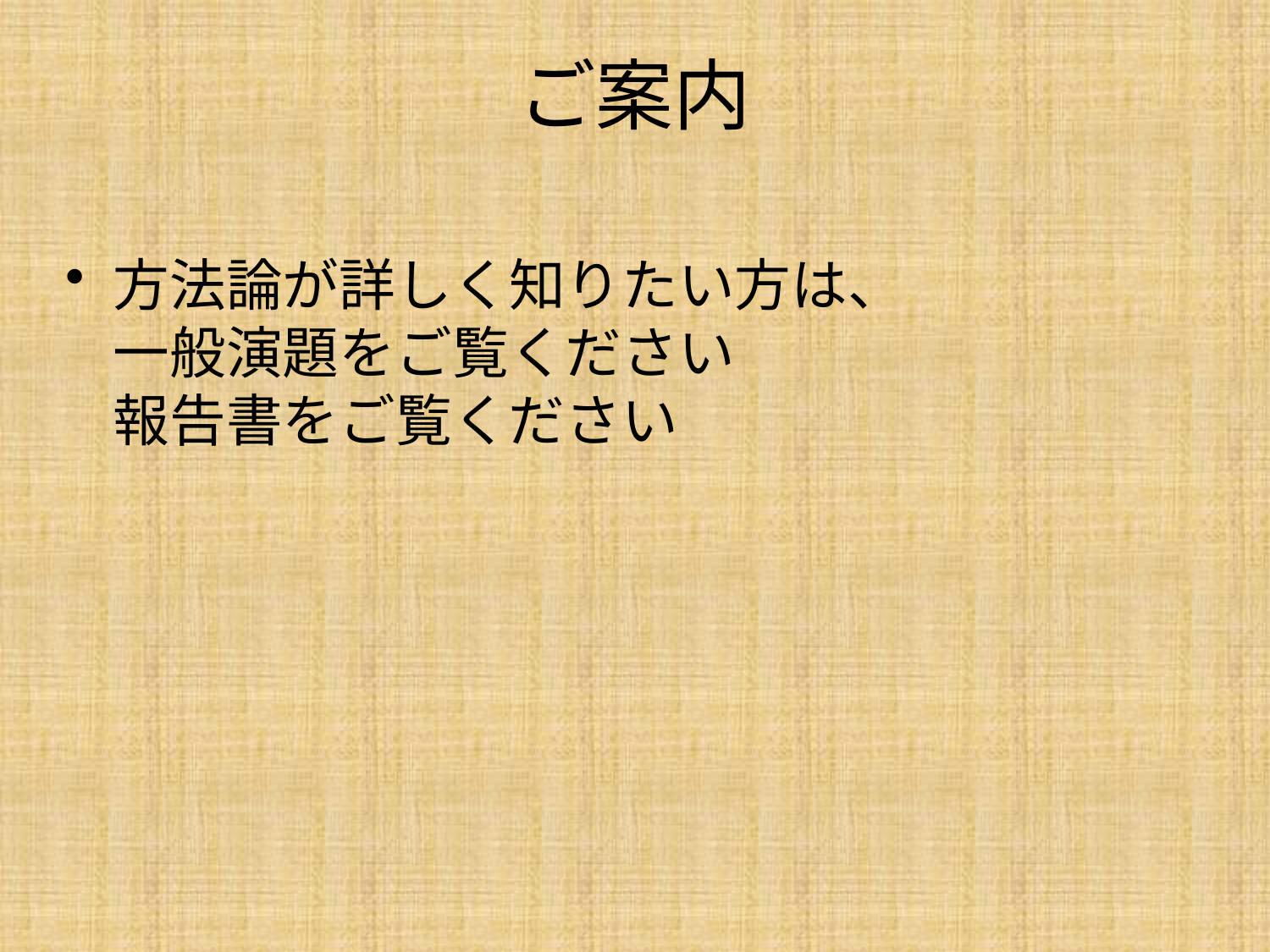

# ご案内
方法論が詳しく知りたい方は、
一般演題をご覧ください
報告書をご覧ください